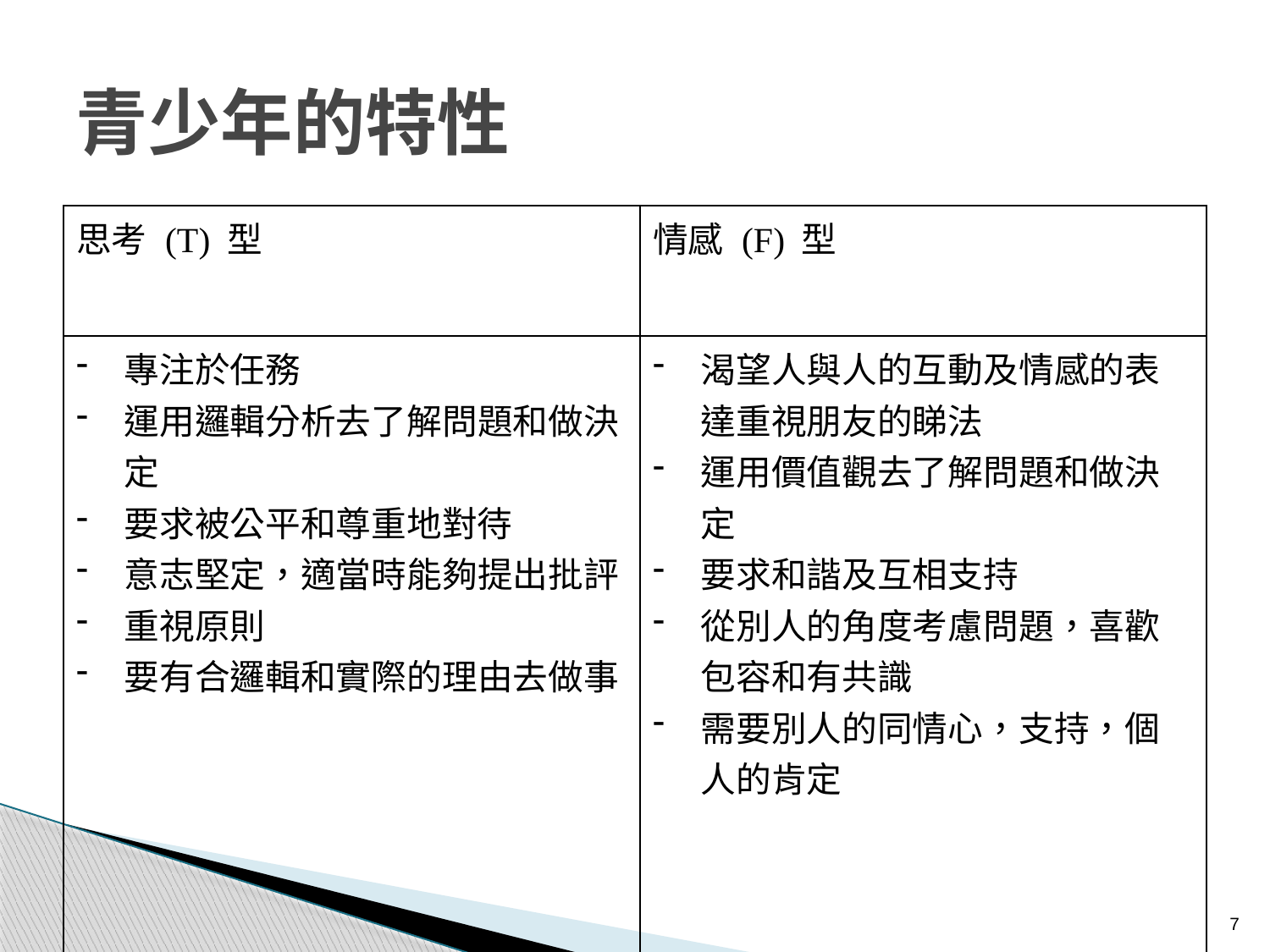

# 青少年的特性
| 思考 (T) 型 | 情感 (F) 型 |
| --- | --- |
| 專注於任務 運用邏輯分析去了解問題和做決定 要求被公平和尊重地對待 意志堅定，適當時能夠提出批評 重視原則 要有合邏輯和實際的理由去做事 | 渴望人與人的互動及情感的表達重視朋友的睇法 運用價值觀去了解問題和做決定 要求和諧及互相支持 從別人的角度考慮問題，喜歡包容和有共識 需要別人的同情心，支持，個人的肯定 |
7